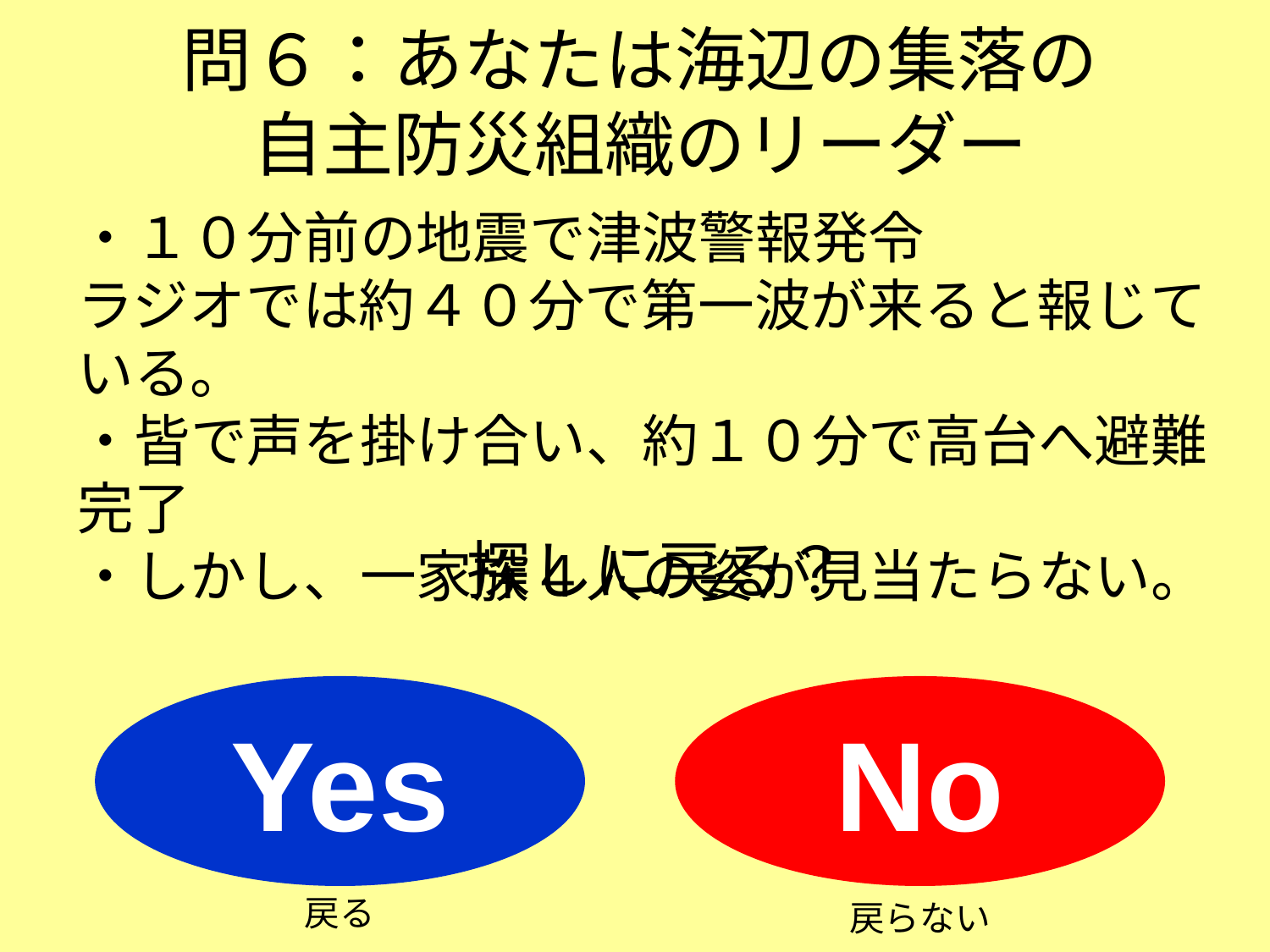

問６：あなたは海辺の集落の
自主防災組織のリーダー
・１０分前の地震で津波警報発令
ラジオでは約４０分で第一波が来ると報じている。
・皆で声を掛け合い、約１０分で高台へ避難完了
・しかし、一家族４人の姿が見当たらない。
探しに戻る？
Yes
No
戻る
戻らない